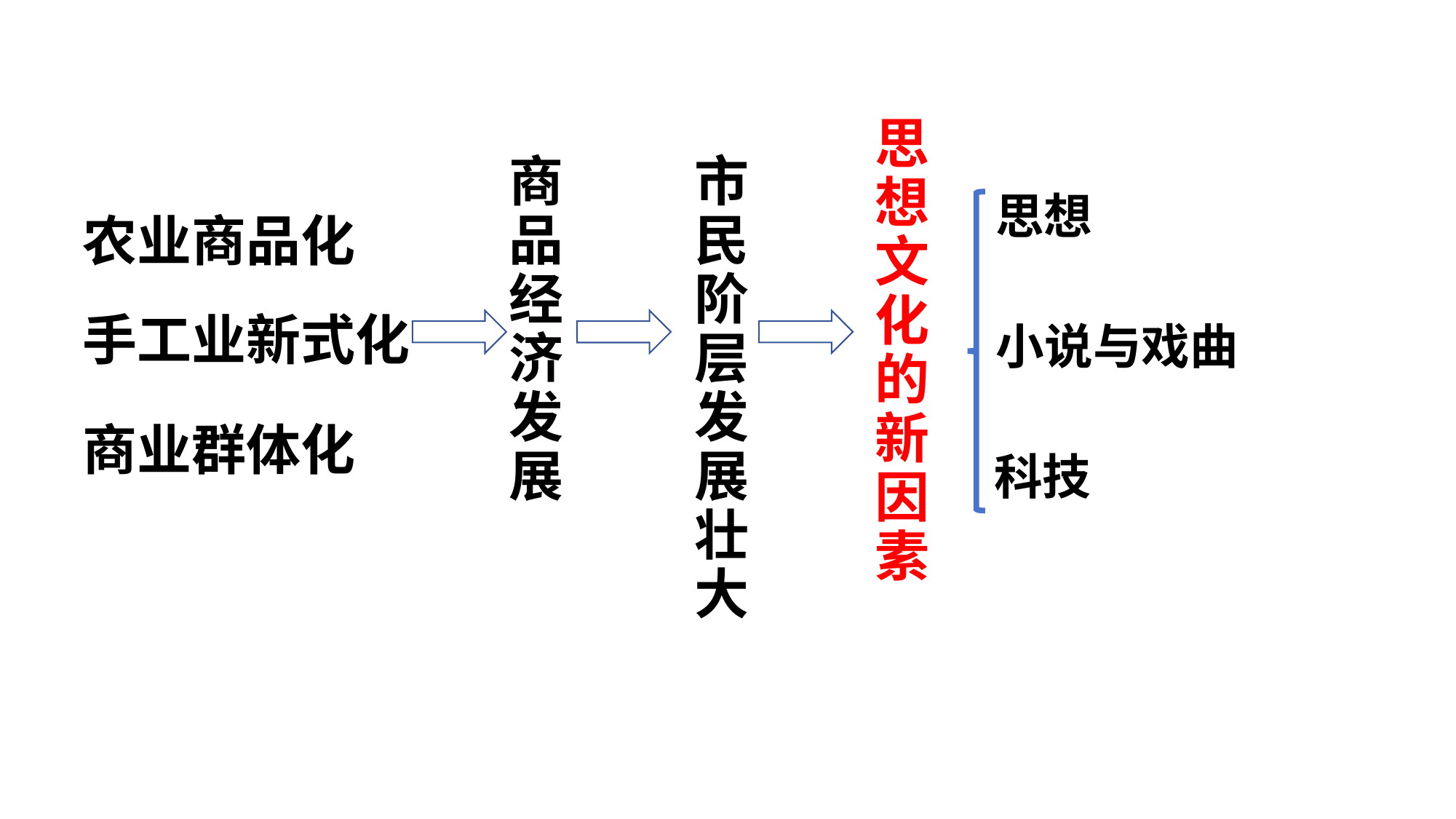

思想文化的新因素
市民阶层
发展壮大
商品
经济
发展
思想

农业商品化
手工业新式化
小说与戏曲

商业群体化
科技